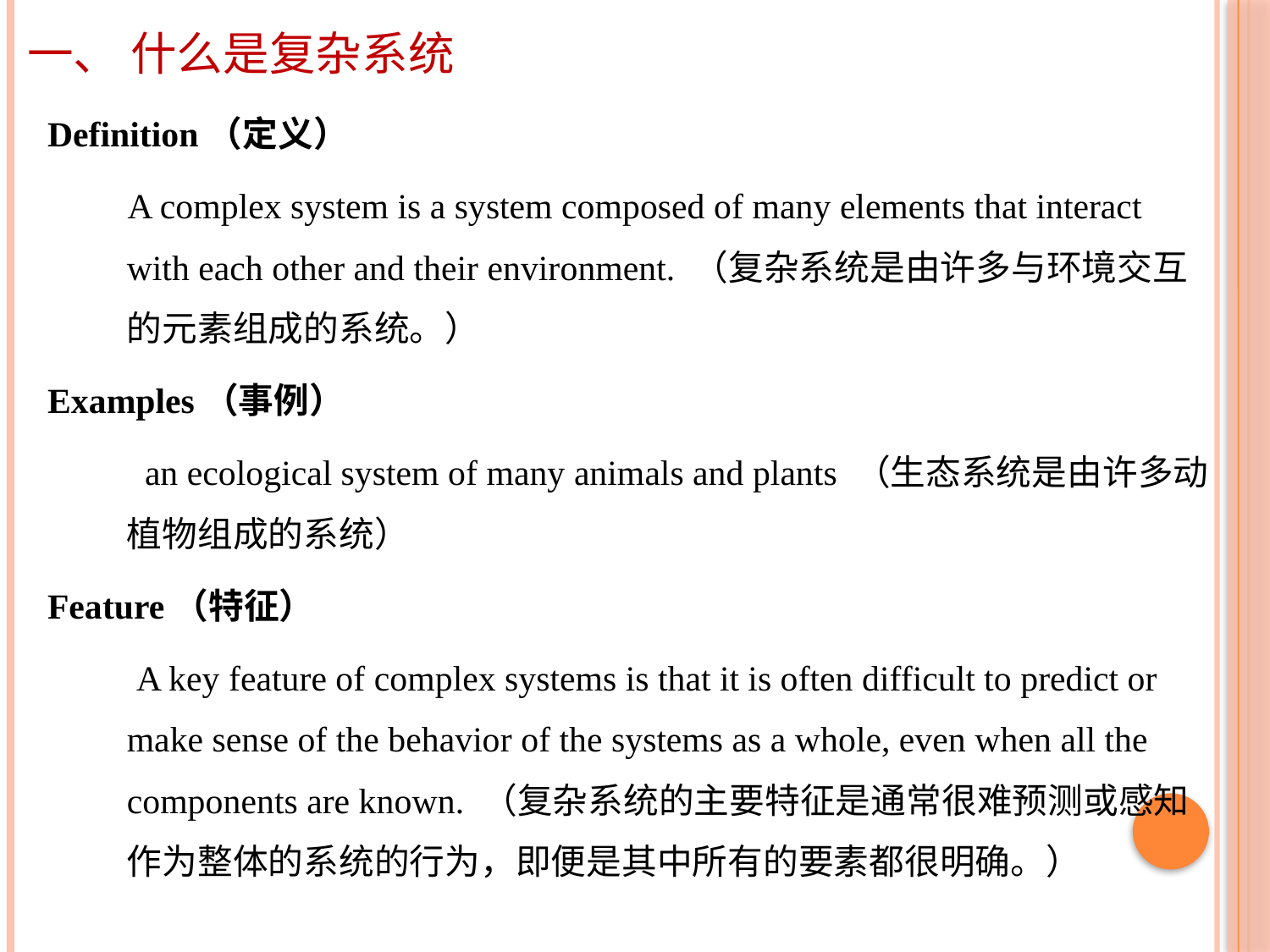

# 一、 什么是复杂系统
Definition（定义）
         A complex system is a system composed of many elements that interact with each other and their environment. （复杂系统是由许多与环境交互的元素组成的系统。）
Examples（事例）
          an ecological system of many animals and plants （生态系统是由许多动植物组成的系统）
Feature（特征）
          A key feature of complex systems is that it is often difficult to predict or make sense of the behavior of the systems as a whole, even when all the components are known. （复杂系统的主要特征是通常很难预测或感知作为整体的系统的行为，即便是其中所有的要素都很明确。）